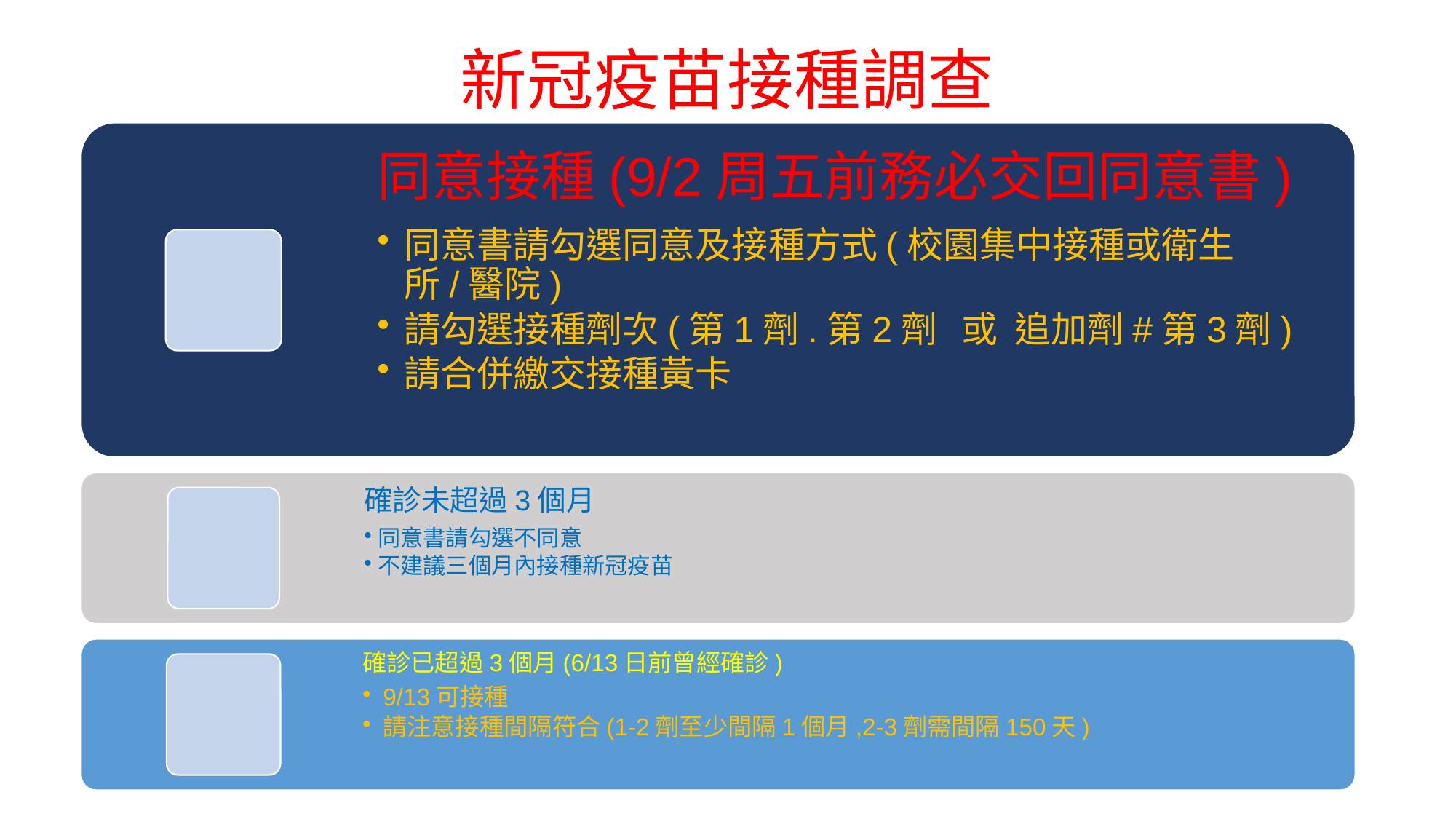

# 新冠疫苗接種調查
同意接種(9/2周五前務必交回同意書)
同意書請勾選同意及接種方式(校園集中接種或衛生所/醫院)
請勾選接種劑次(第1劑.第2劑   或  追加劑#第3劑)
請合併繳交接種黃卡
確診未超過3個月
同意書請勾選不同意
不建議三個月內接種新冠疫苗
確診已超過3個月(6/13日前曾經確診)
9/13可接種
請注意接種間隔符合(1-2劑至少間隔1個月,2-3劑需間隔150天)